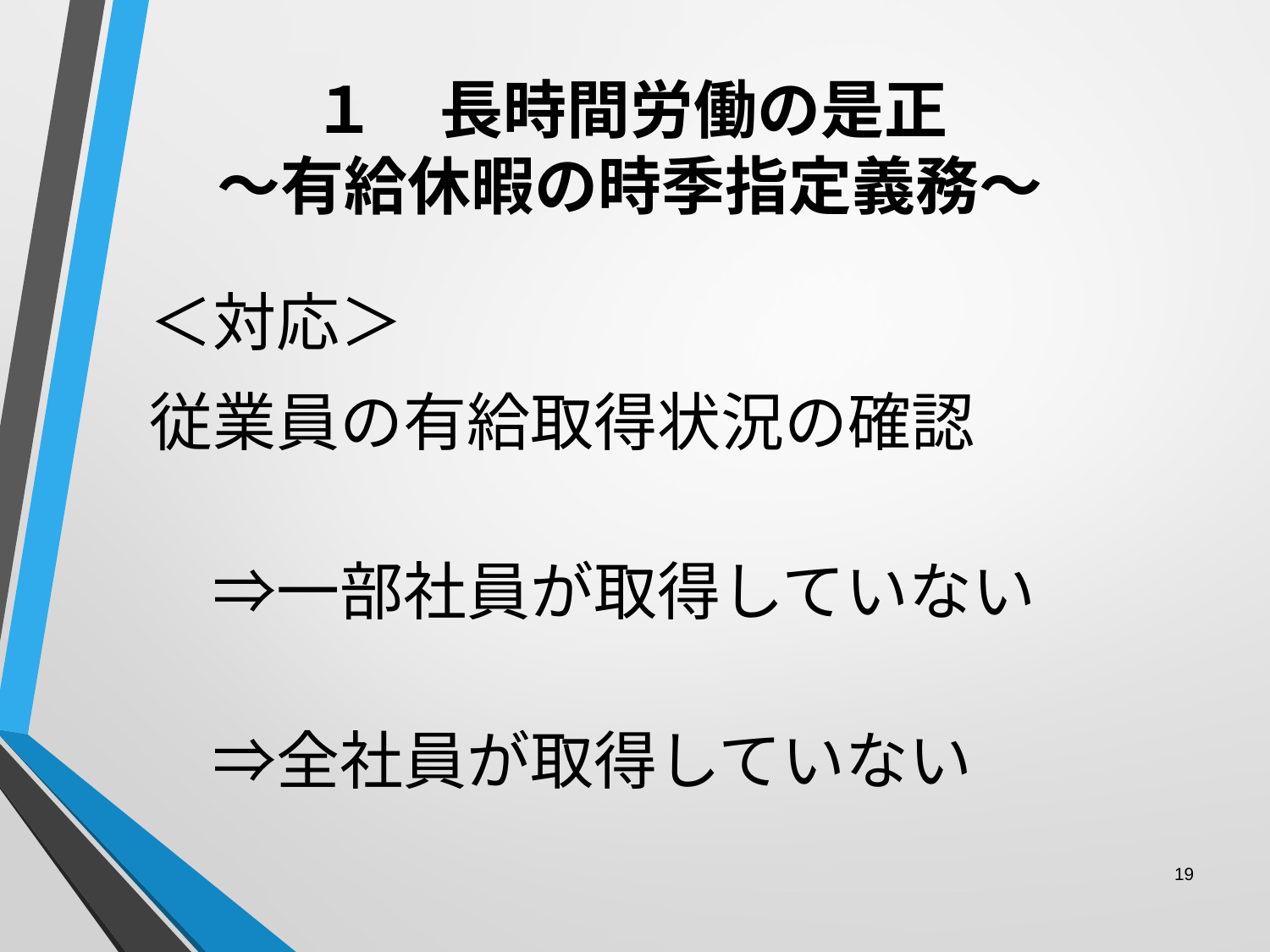

# １　長時間労働の是正 ～有給休暇の時季指定義務～
＜対応＞
従業員の有給取得状況の確認

　⇒一部社員が取得していない

　⇒全社員が取得していない
19